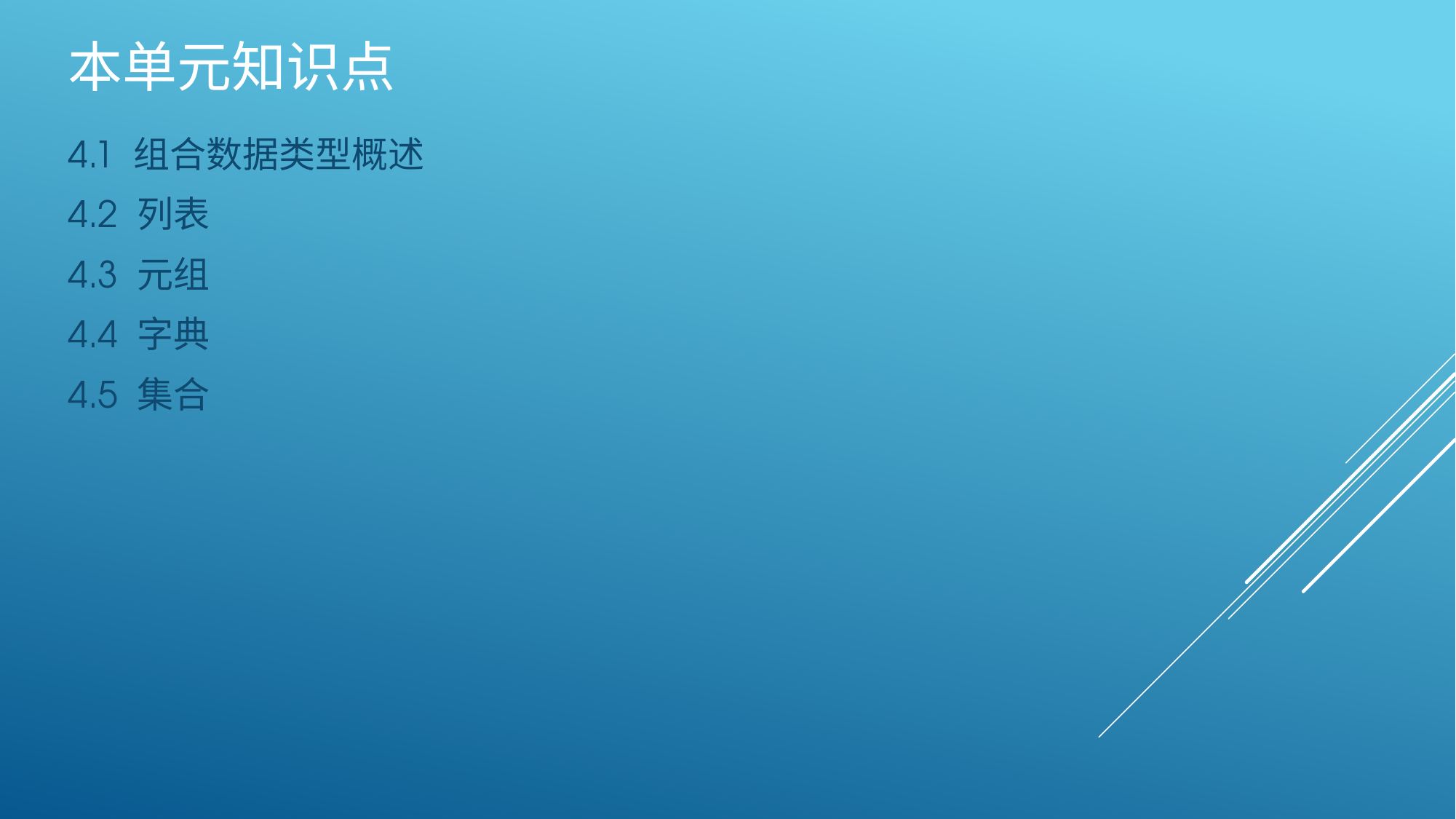

# 本单元知识点
4.1 组合数据类型概述
4.2 列表
4.3 元组
4.4 字典
4.5 集合